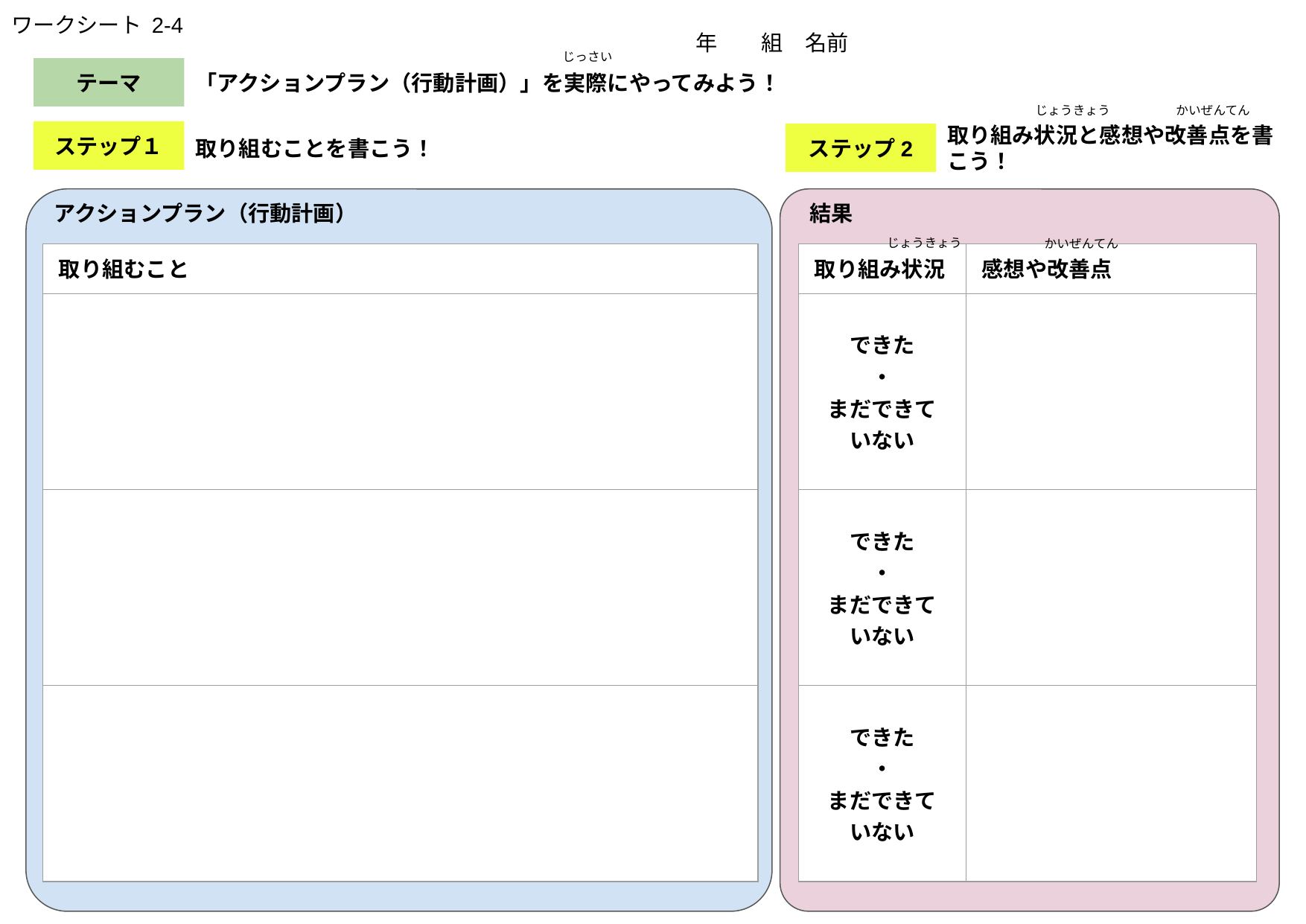

ワークシート 2-4
　　年　　組　名前
じっさい
テーマ
「アクションプラン（行動計画）」を実際にやってみよう！
じょうきょう
かいぜんてん
取り組み状況と感想や改善点を書こう！
ステップ１
取り組むことを書こう！
ステップ2

アクションプラン（行動計画）

結果
じょうきょう
かいぜんてん
| 取り組むこと |
| --- |
|  |
|  |
|  |
| 取り組み状況 | 感想や改善点 |
| --- | --- |
| できた ・ まだできて いない |  |
| できた ・ まだできて いない |  |
| できた ・ まだできて いない |  |
20